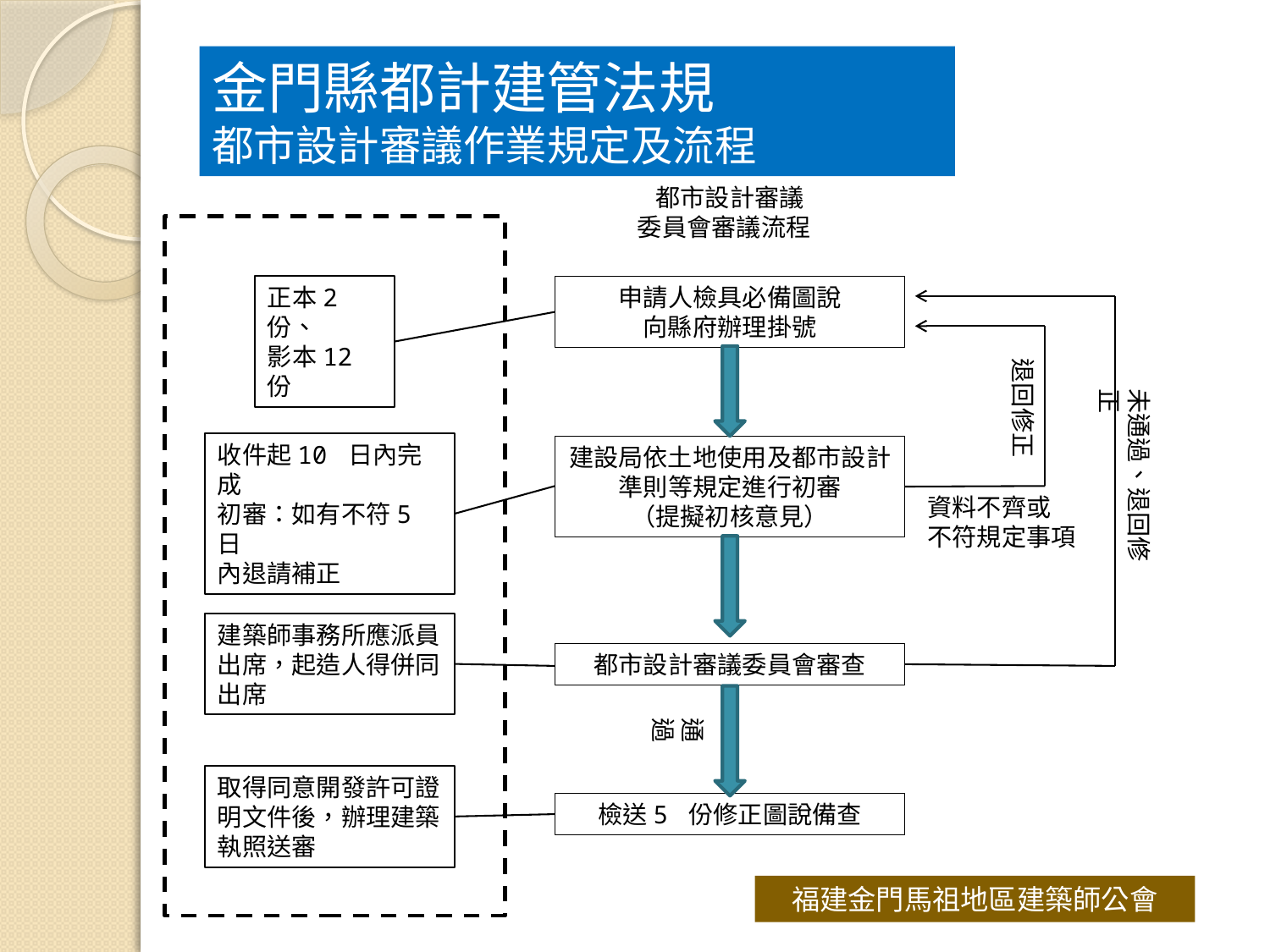

# 金門縣都計建管法規 都市設計審議作業規定及流程
都市設計審議
委員會審議流程

正本2 份、
影本12 份
申請人檢具必備圖說
向縣府辦理掛號

退回修正
未通過、退回修正
收件起10 日內完成
初審：如有不符5 日
內退請補正
建設局依土地使用及都市設計
準則等規定進行初審
（提擬初核意見）
資料不齊或
不符規定事項

建築師事務所應派員
出席，起造人得併同
出席
都市設計審議委員會審查

通過
取得同意開發許可證
明文件後，辦理建築
執照送審
檢送5 份修正圖說備查
福建金門馬祖地區建築師公會